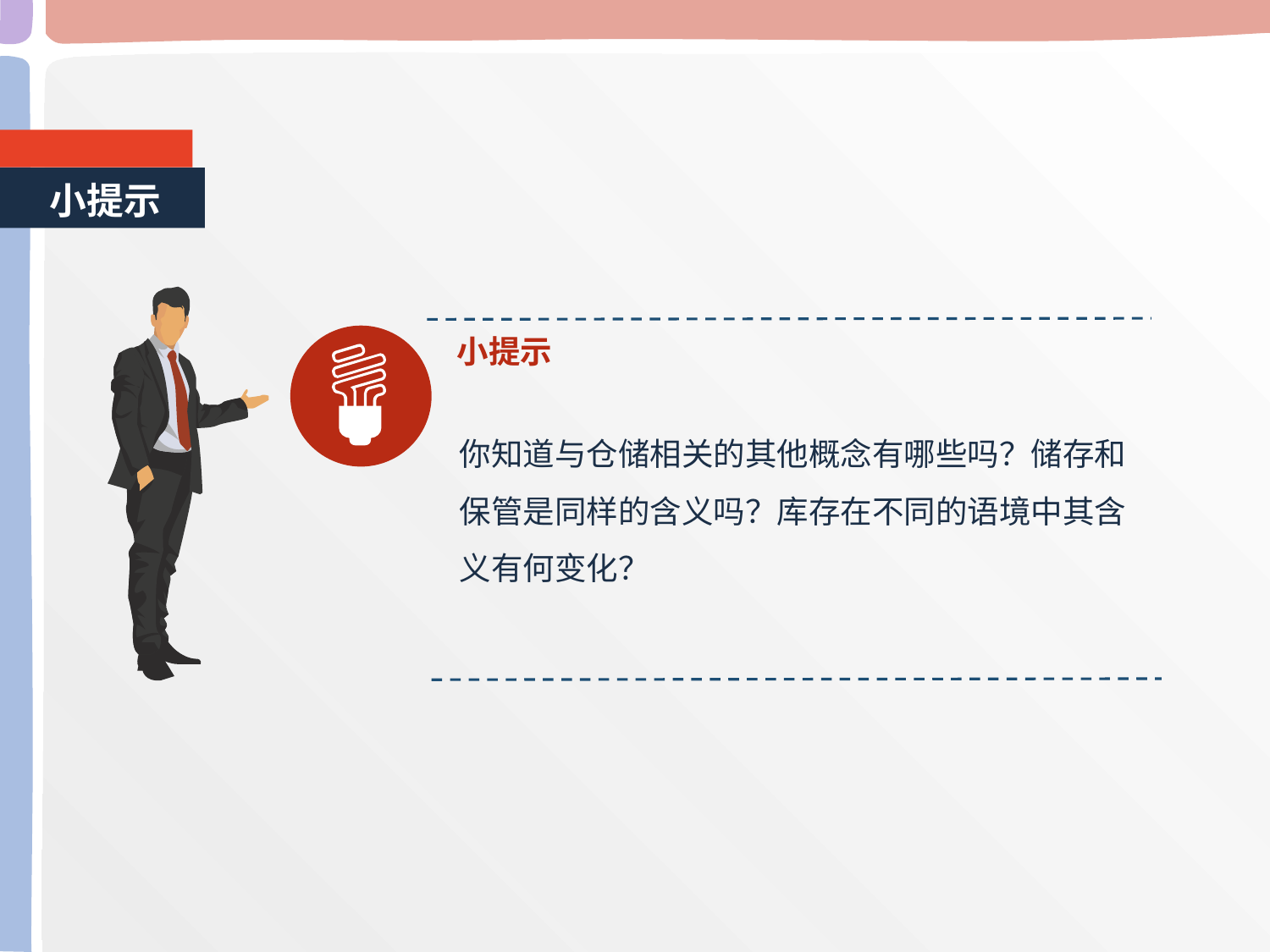

小提示

小提示
你知道与仓储相关的其他概念有哪些吗？储存和保管是同样的含义吗？库存在不同的语境中其含义有何变化？